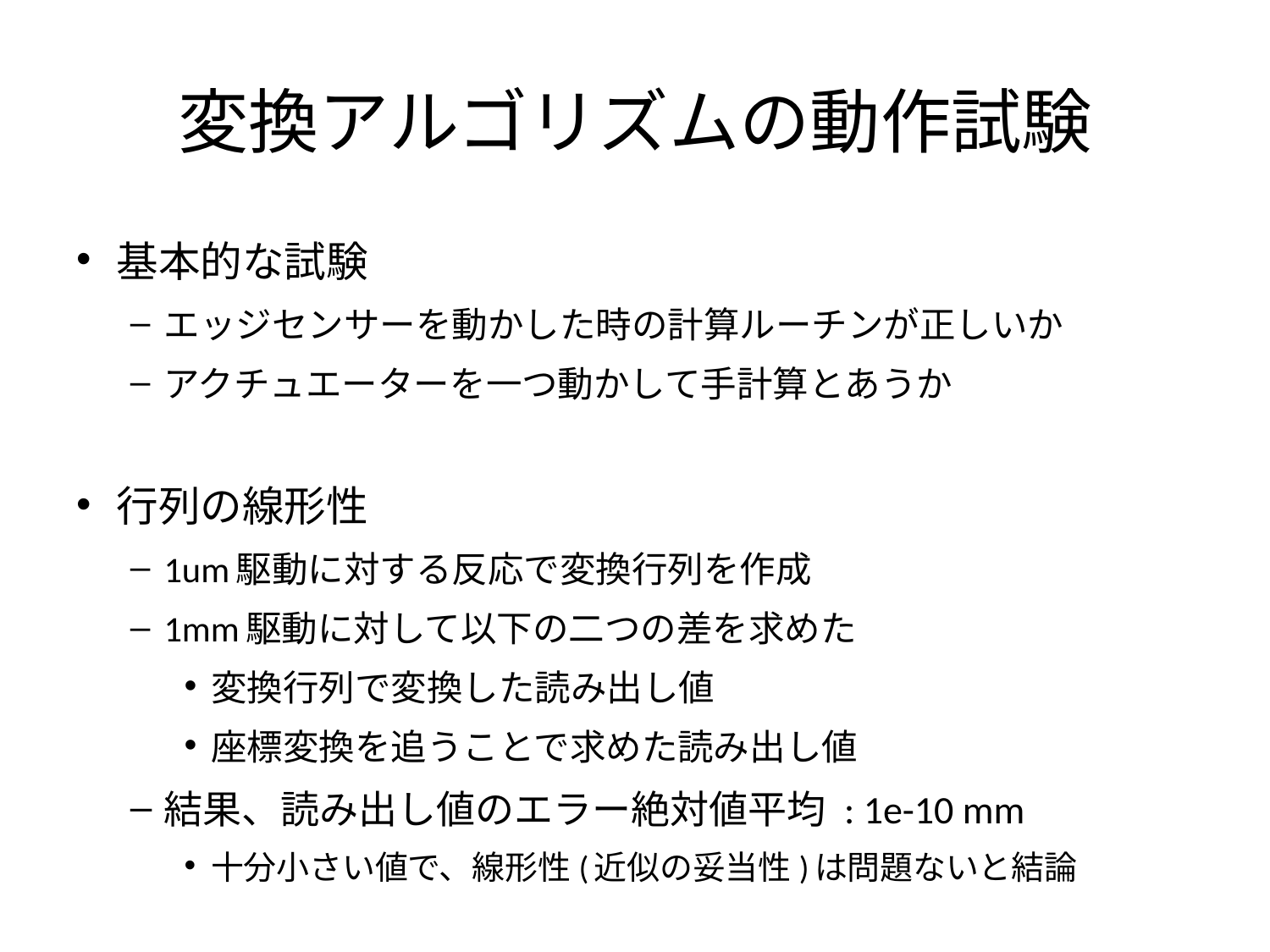

# 変換アルゴリズムの動作試験
基本的な試験
エッジセンサーを動かした時の計算ルーチンが正しいか
アクチュエーターを一つ動かして手計算とあうか

行列の線形性
1um駆動に対する反応で変換行列を作成
1mm駆動に対して以下の二つの差を求めた
変換行列で変換した読み出し値
座標変換を追うことで求めた読み出し値
結果、読み出し値のエラー絶対値平均 : 1e-10 mm
十分小さい値で、線形性(近似の妥当性)は問題ないと結論